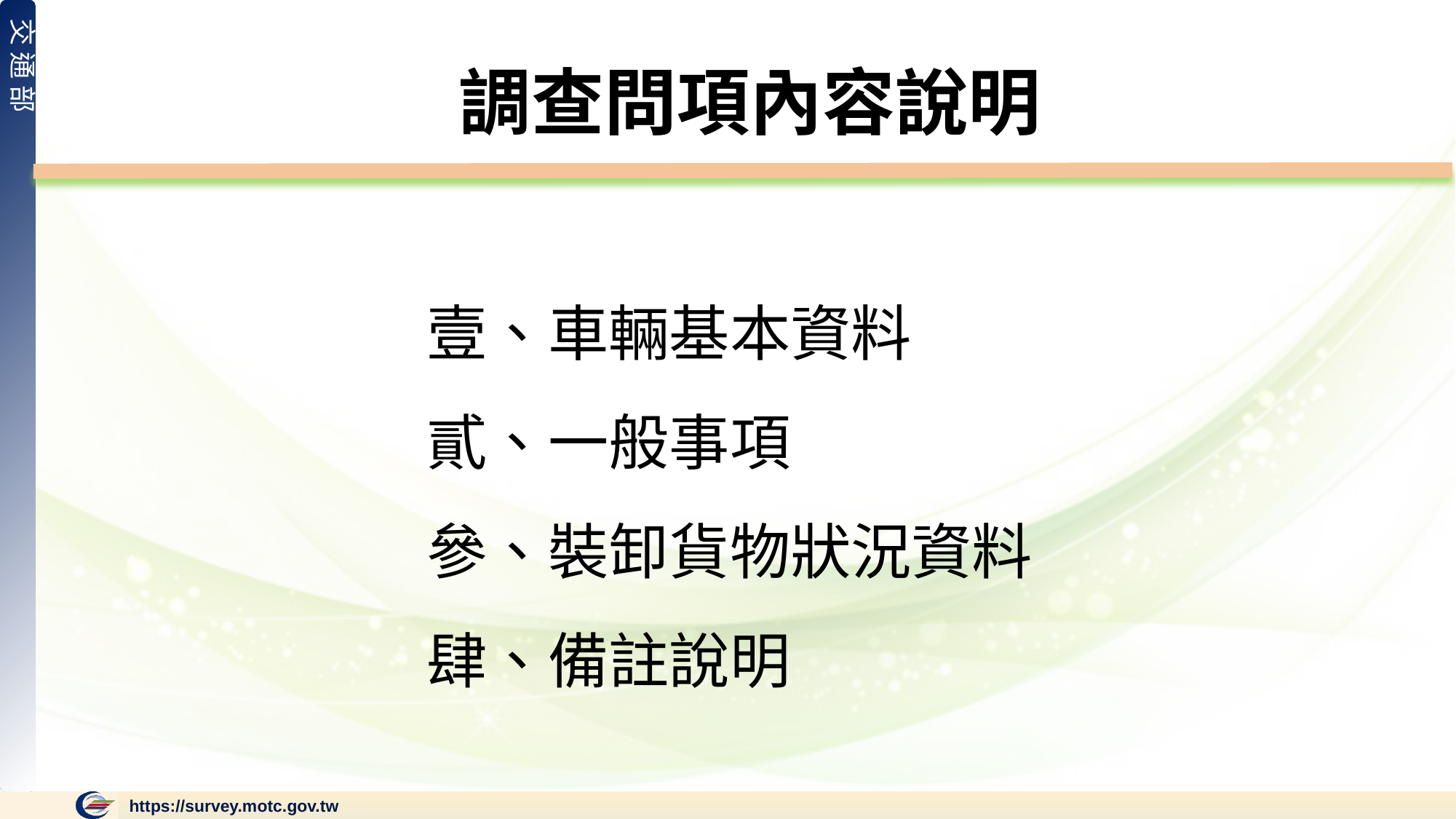

調查問項內容說明

壹、車輛基本資料
貳、一般事項
參、裝卸貨物狀況資料
肆、備註說明
https://survey.motc.gov.tw
12